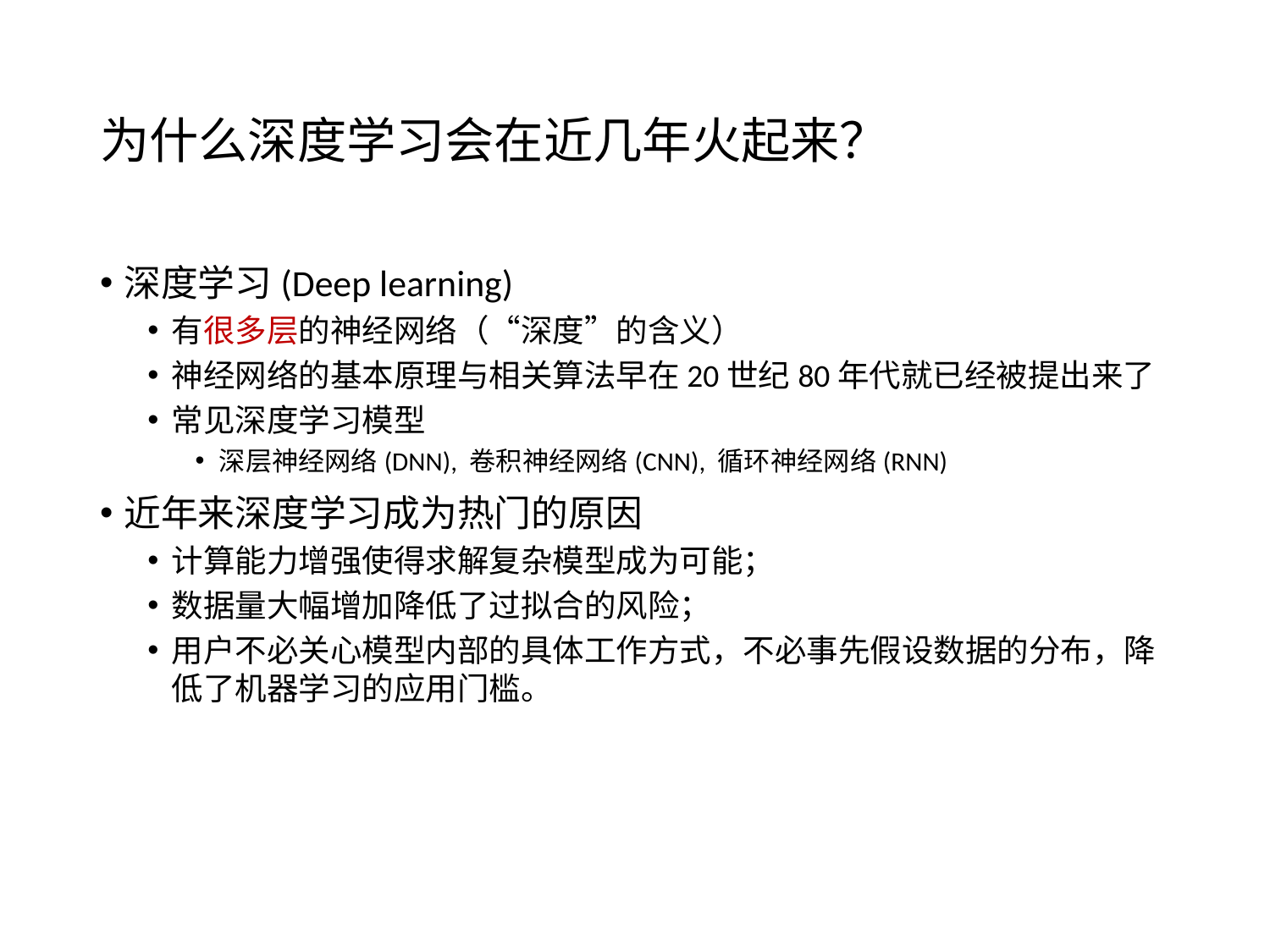

# 为什么深度学习会在近几年火起来？
深度学习(Deep learning)
有很多层的神经网络（“深度”的含义）
神经网络的基本原理与相关算法早在20世纪80年代就已经被提出来了
常见深度学习模型
深层神经网络(DNN), 卷积神经网络(CNN), 循环神经网络(RNN)
近年来深度学习成为热门的原因
计算能力增强使得求解复杂模型成为可能；
数据量大幅增加降低了过拟合的风险；
用户不必关心模型内部的具体工作方式，不必事先假设数据的分布，降低了机器学习的应用门槛。